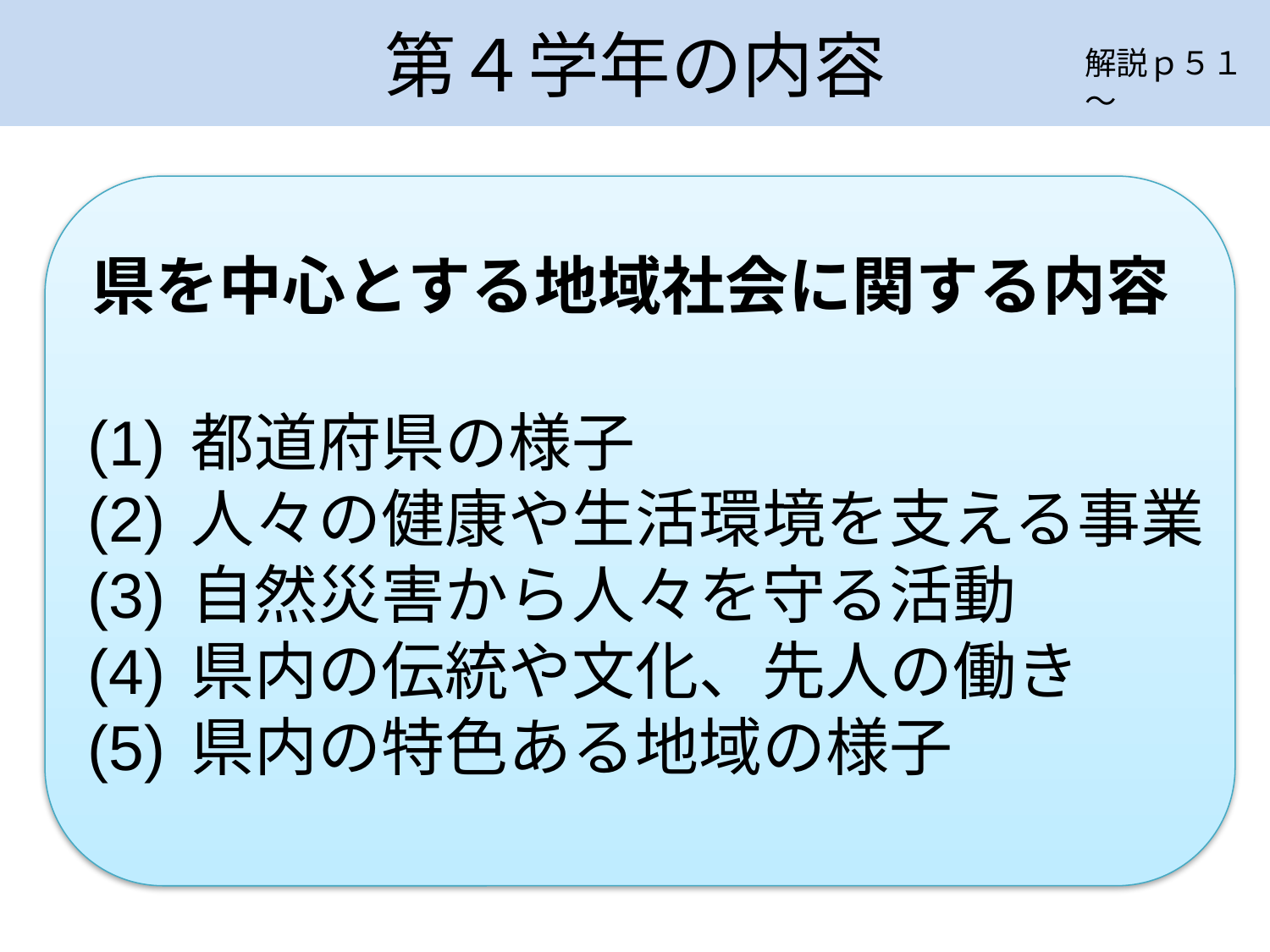

# 第４学年の内容
解説ｐ５１～
県を中心とする地域社会に関する内容

都道府県の様子
人々の健康や生活環境を支える事業
自然災害から人々を守る活動
県内の伝統や文化、先人の働き
県内の特色ある地域の様子